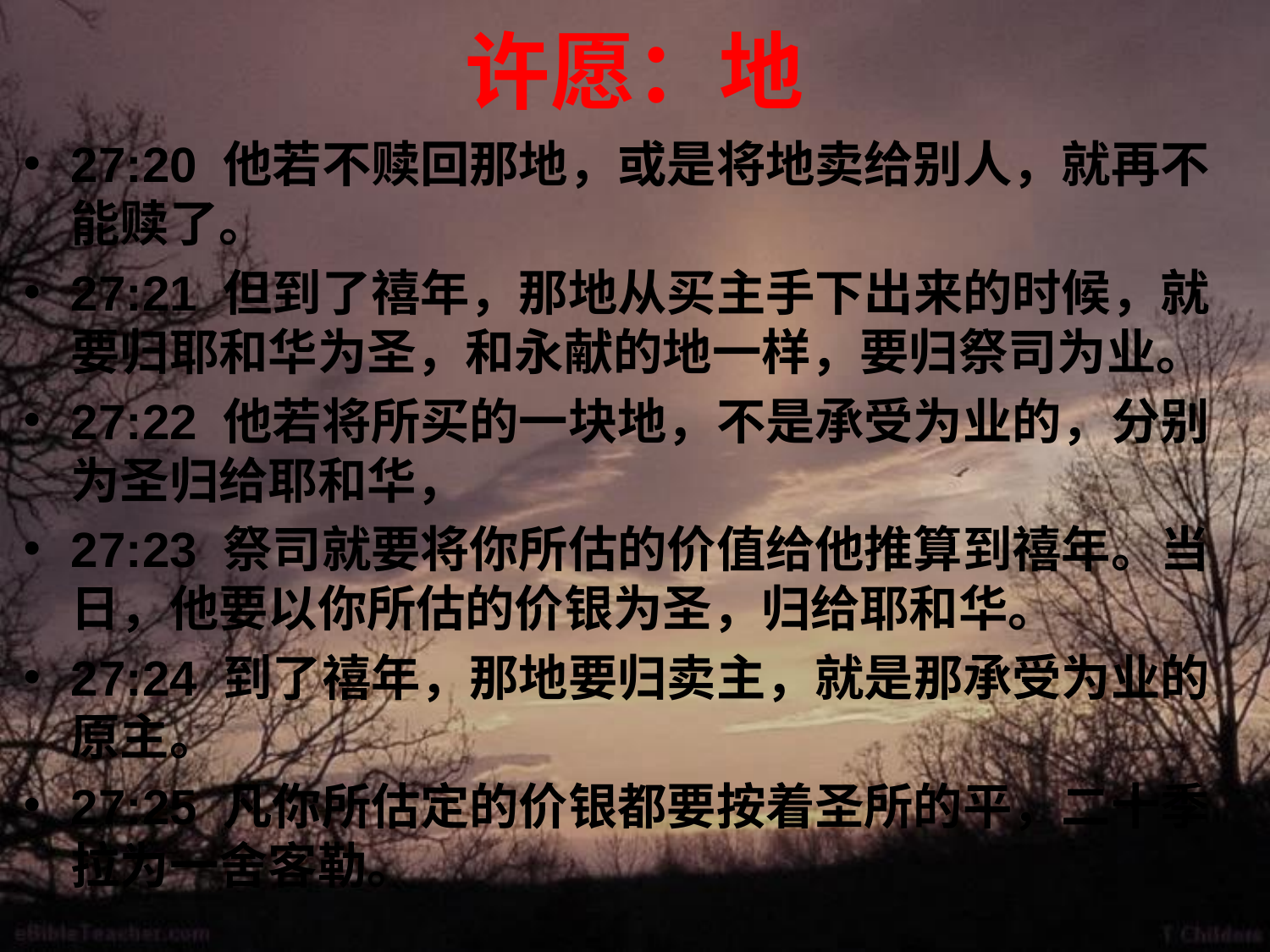

# 许愿：地
27:20 他若不赎回那地，或是将地卖给别人，就再不能赎了。
27:21 但到了禧年，那地从买主手下出来的时候，就要归耶和华为圣，和永献的地一样，要归祭司为业。
27:22 他若将所买的一块地，不是承受为业的，分别为圣归给耶和华，
27:23 祭司就要将你所估的价值给他推算到禧年。当日，他要以你所估的价银为圣，归给耶和华。
27:24 到了禧年，那地要归卖主，就是那承受为业的原主。
27:25 凡你所估定的价银都要按着圣所的平，二十季拉为一舍客勒。